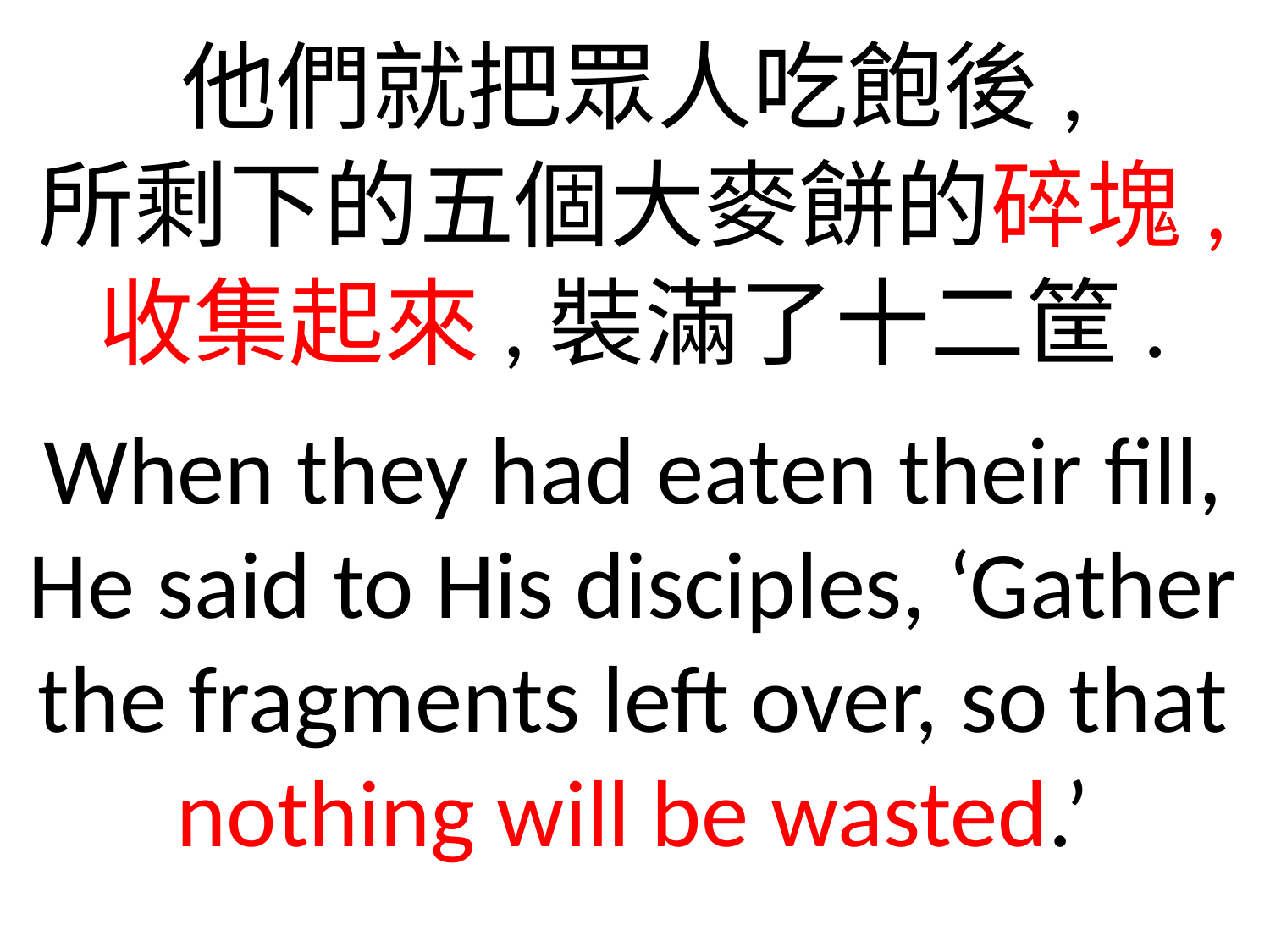

他們就把眾人吃飽後,
所剩下的五個大麥餅的碎塊,
收集起來,裝滿了十二筐.
When they had eaten their fill, He said to His disciples, ‘Gather the fragments left over, so that nothing will be wasted.’